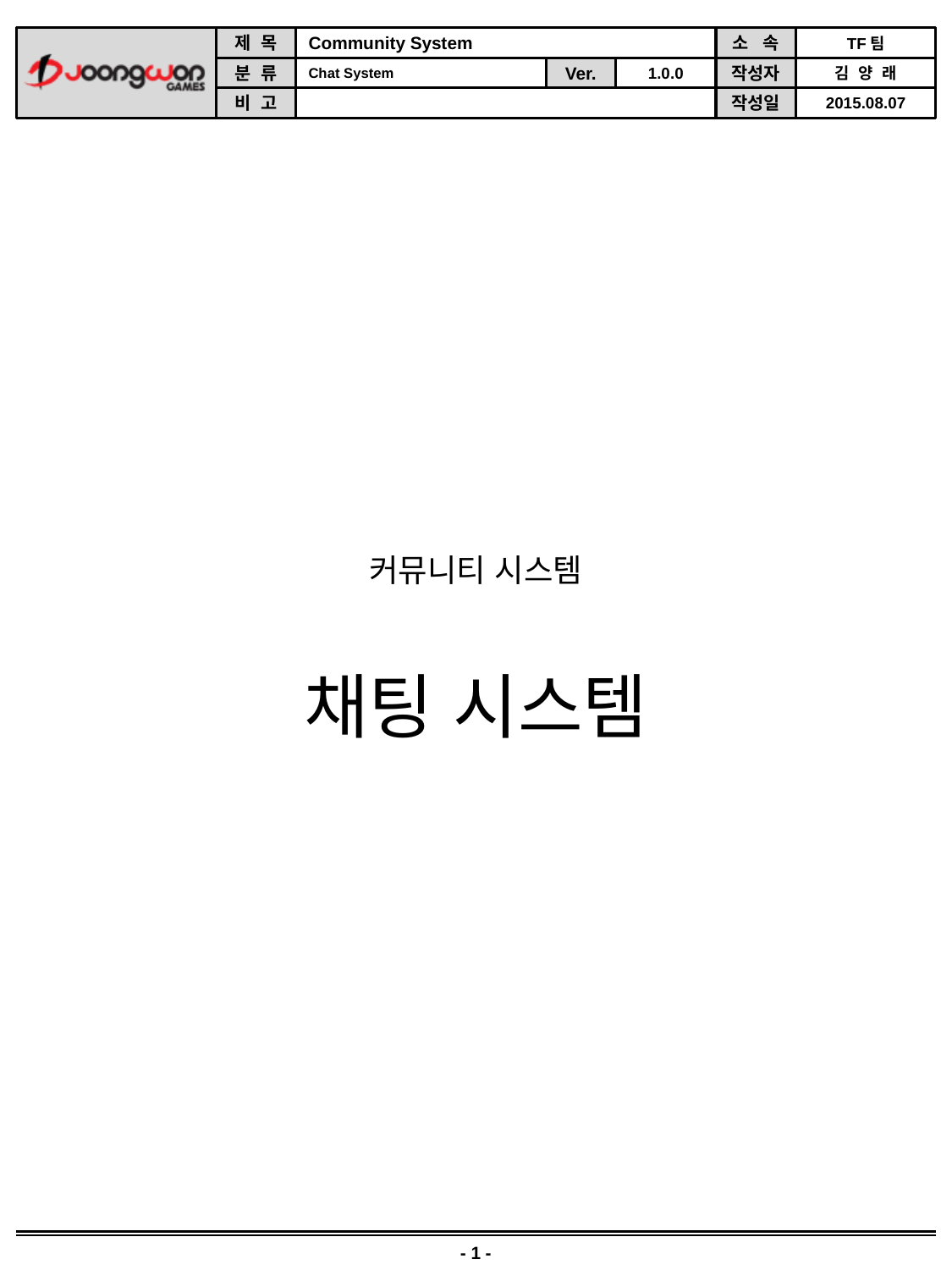

커뮤니티 시스템

채팅 시스템
- 1 -